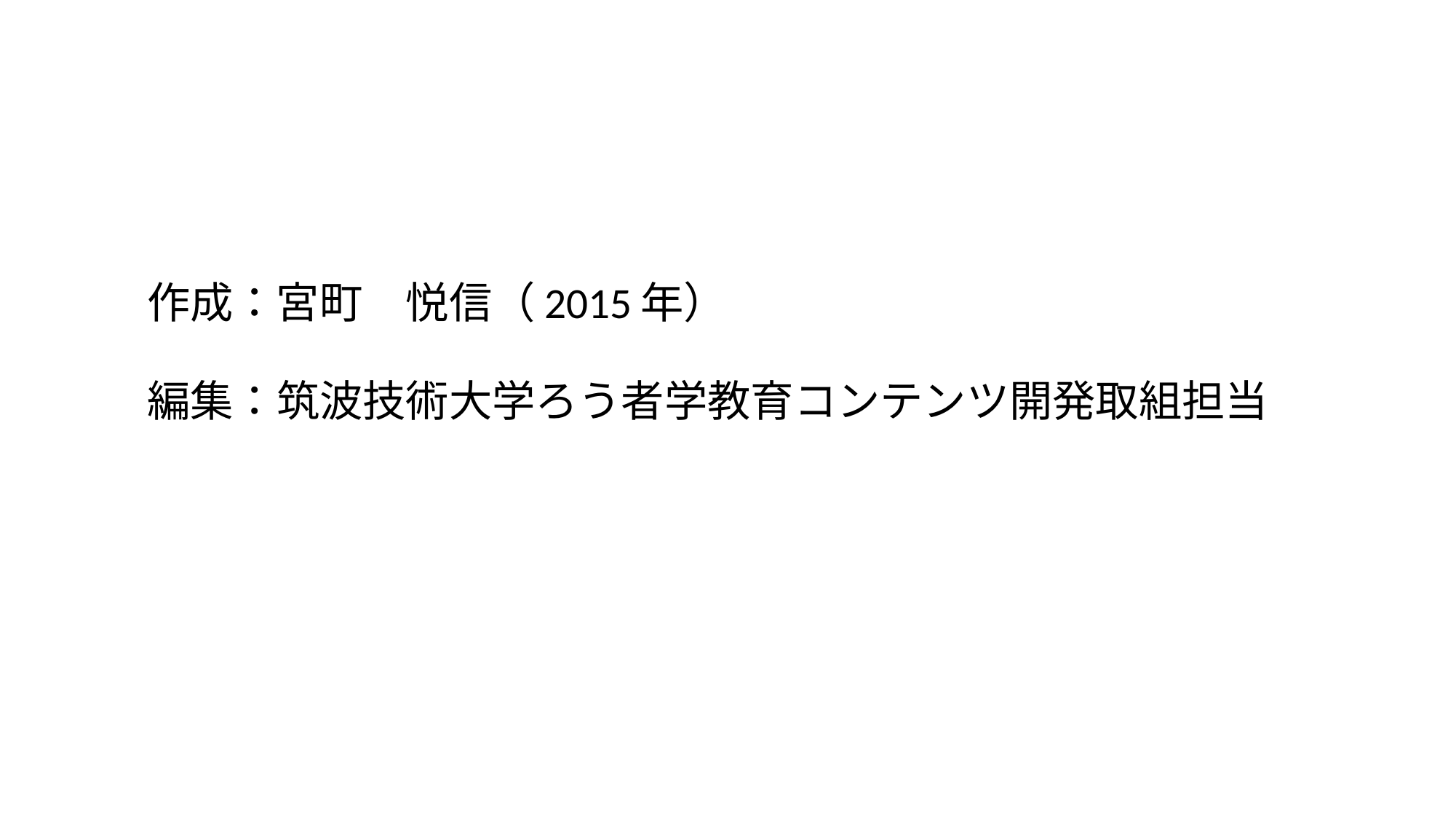

# 作成：宮町　悦信（2015年）
編集：筑波技術大学ろう者学教育コンテンツ開発取組担当